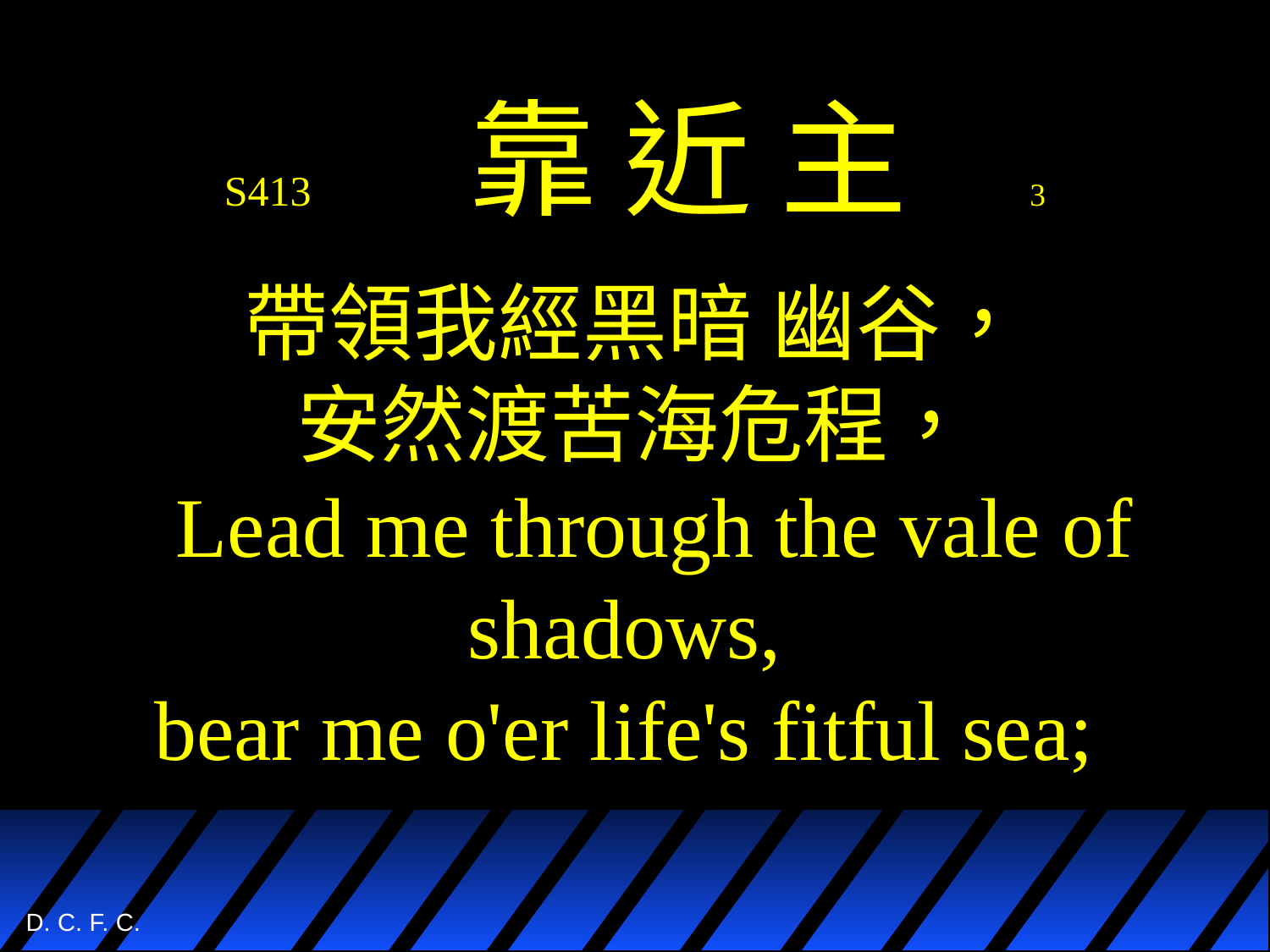

# S413              靠 近 主                3 帶領我經黑暗 幽谷， 安然渡苦海危程， Lead me through the vale of shadows, bear me o'er life's fitful sea;